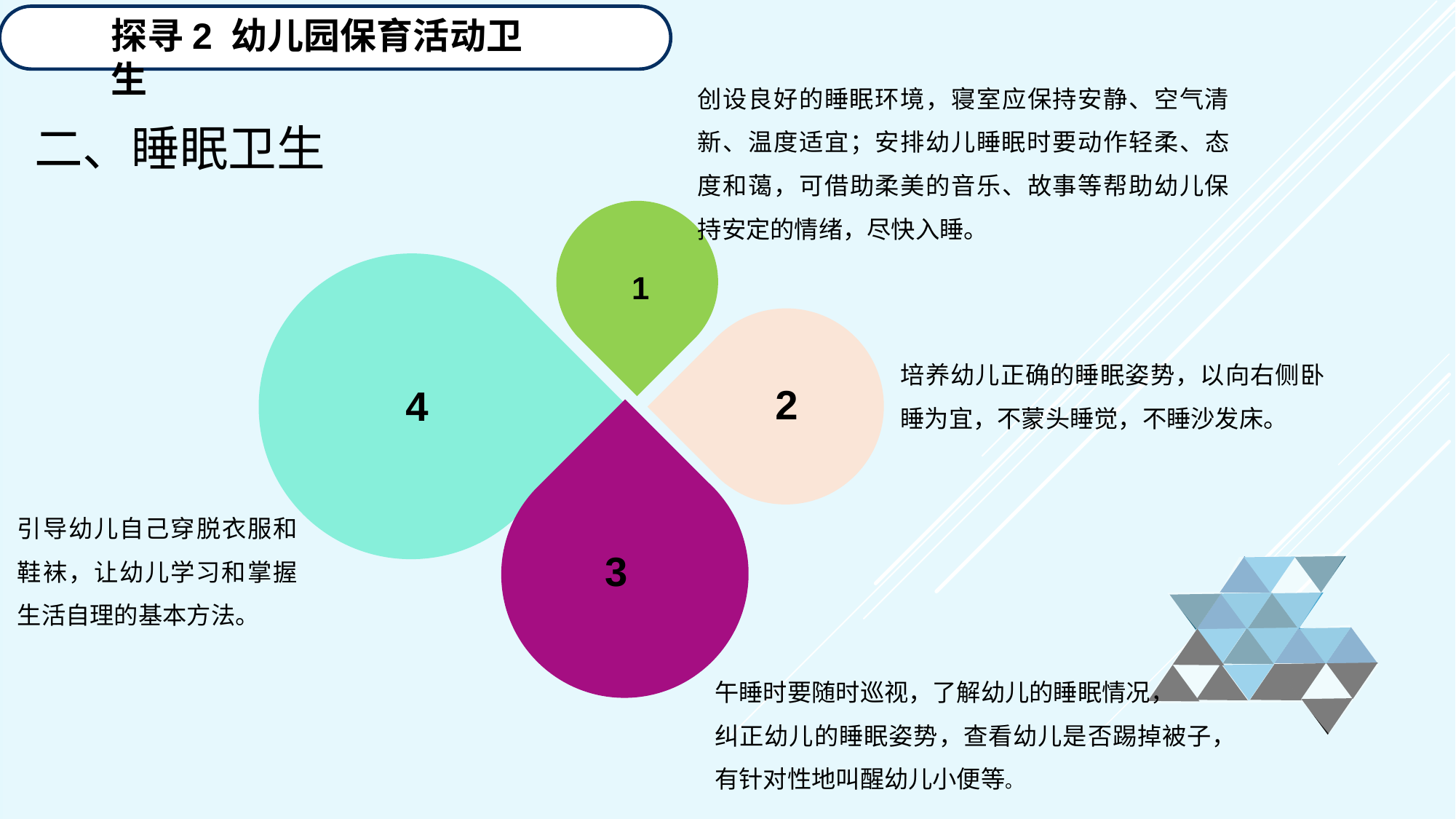

探寻2 幼儿园保育活动卫生
创设良好的睡眠环境，寝室应保持安静、空气清新、温度适宜；安排幼儿睡眠时要动作轻柔、态度和蔼，可借助柔美的音乐、故事等帮助幼儿保持安定的情绪，尽快入睡。
二、睡眠卫生

1

4

2
培养幼儿正确的睡眠姿势，以向右侧卧睡为宜，不蒙头睡觉，不睡沙发床。

3
引导幼儿自己穿脱衣服和鞋袜，让幼儿学习和掌握生活自理的基本方法。
午睡时要随时巡视，了解幼儿的睡眠情况，
纠正幼儿的睡眠姿势，查看幼儿是否踢掉被子，有针对性地叫醒幼儿小便等。
延迟符